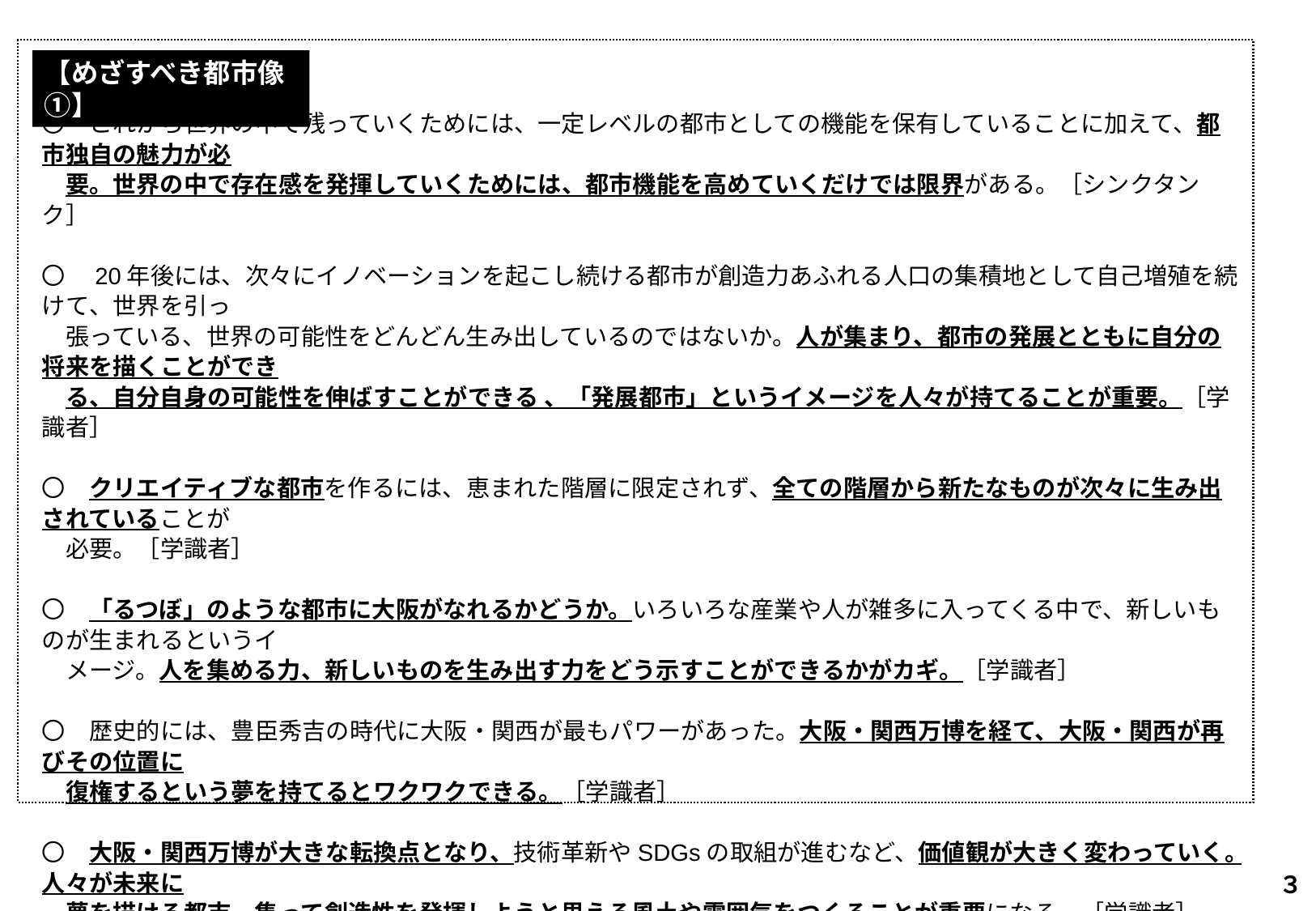

【めざすべき都市像①】

〇　これから世界の中で残っていくためには、一定レベルの都市としての機能を保有していることに加えて、都市独自の魅力が必
　要。世界の中で存在感を発揮していくためには、都市機能を高めていくだけでは限界がある。［シンクタンク］

〇　20年後には、次々にイノベーションを起こし続ける都市が創造力あふれる人口の集積地として自己増殖を続けて、世界を引っ
　張っている、世界の可能性をどんどん生み出しているのではないか。人が集まり、都市の発展とともに自分の将来を描くことができ
　る、自分自身の可能性を伸ばすことができる 、「発展都市」というイメージを人々が持てることが重要。［学識者］

〇　クリエイティブな都市を作るには、恵まれた階層に限定されず、全ての階層から新たなものが次々に生み出されていることが
　必要。［学識者］

〇　「るつぼ」のような都市に大阪がなれるかどうか。いろいろな産業や人が雑多に入ってくる中で、新しいものが生まれるというイ
　メージ。人を集める力、新しいものを生み出す力をどう示すことができるかがカギ。［学識者］

〇　歴史的には、豊臣秀吉の時代に大阪・関西が最もパワーがあった。大阪・関西万博を経て、大阪・関西が再びその位置に
　復権するという夢を持てるとワクワクできる。［学識者］

〇　大阪・関西万博が大きな転換点となり、技術革新やSDGsの取組が進むなど、価値観が大きく変わっていく。人々が未来に
　夢を描ける都市、集って創造性を発揮しようと思える風土や雰囲気をつくることが重要になる。［学識者］

○　イノベーションが起こる面白いまち、若い人たちが何かチャレンジできると感じられるようなまちが、都市として魅力的。
　［学識者］

３